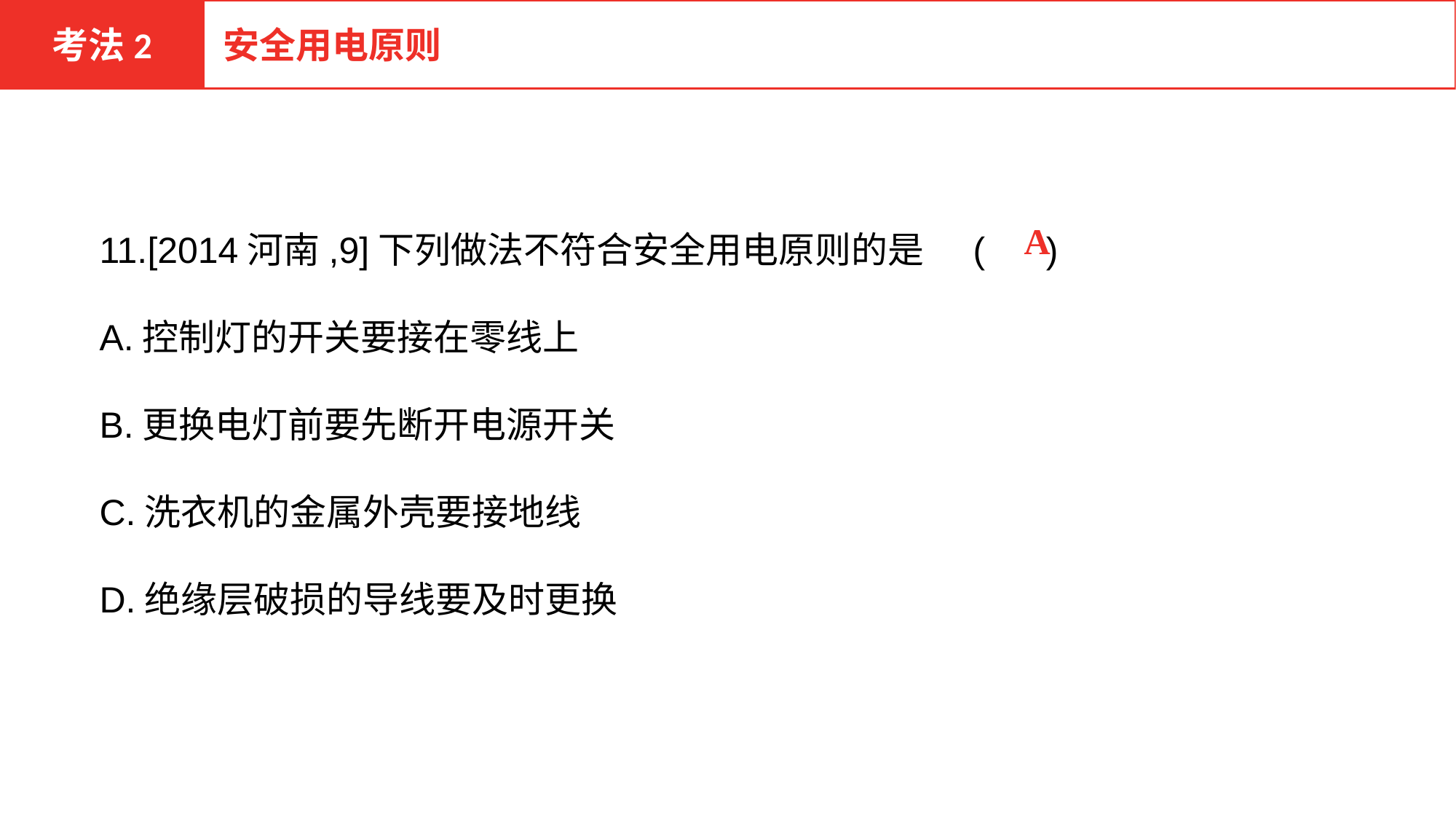

考法2
安全用电原则
11.[2014河南,9]下列做法不符合安全用电原则的是 	(      )
A.控制灯的开关要接在零线上
B.更换电灯前要先断开电源开关
C.洗衣机的金属外壳要接地线
D.绝缘层破损的导线要及时更换
 A